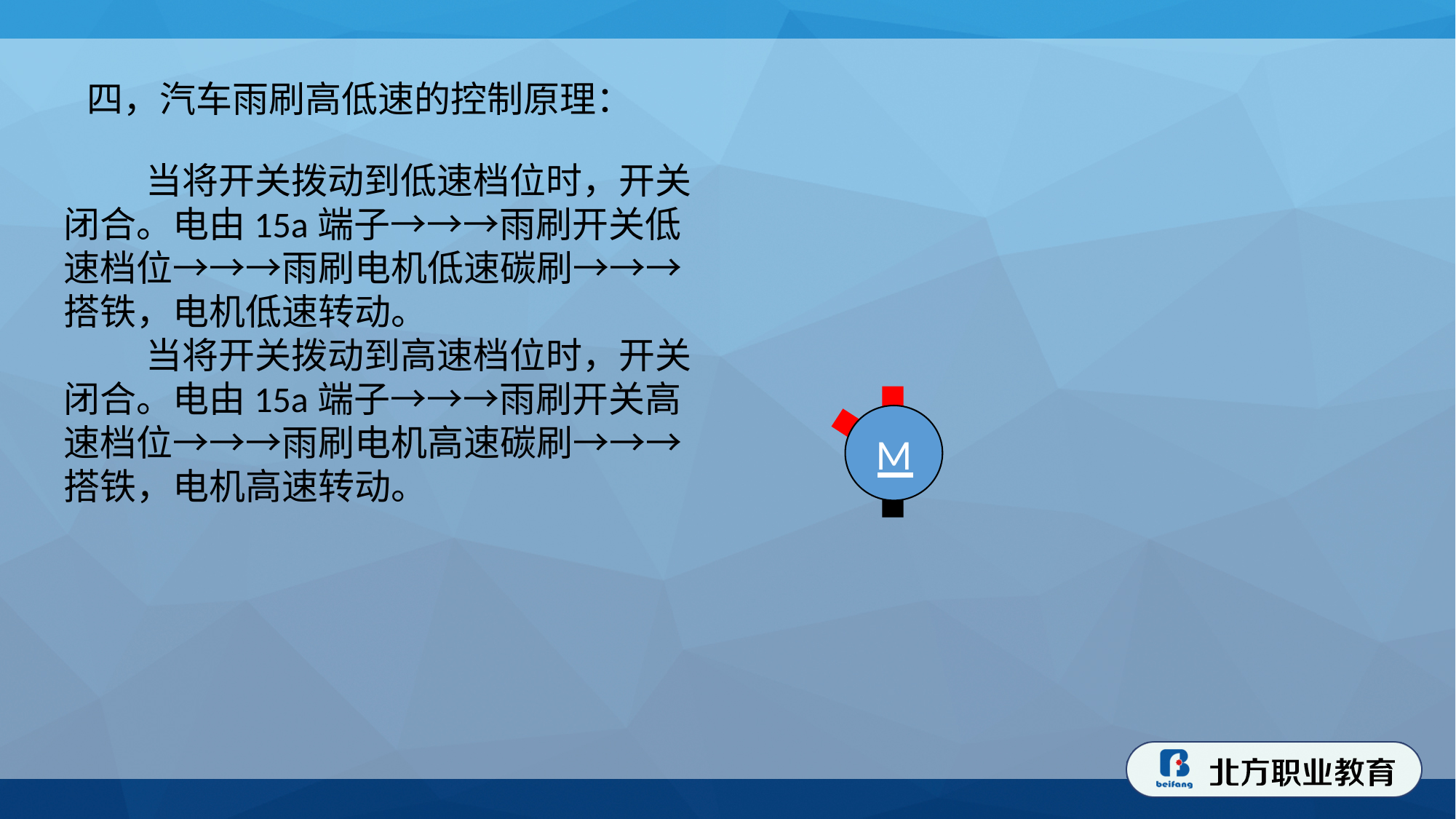

四，汽车雨刷高低速的控制原理：
         当将开关拨动到低速档位时，开关闭合。电由15a端子→→→雨刷开关低速档位→→→雨刷电机低速碳刷→→→搭铁，电机低速转动。
         当将开关拨动到高速档位时，开关闭合。电由15a端子→→→雨刷开关高速档位→→→雨刷电机高速碳刷→→→搭铁，电机高速转动。

M